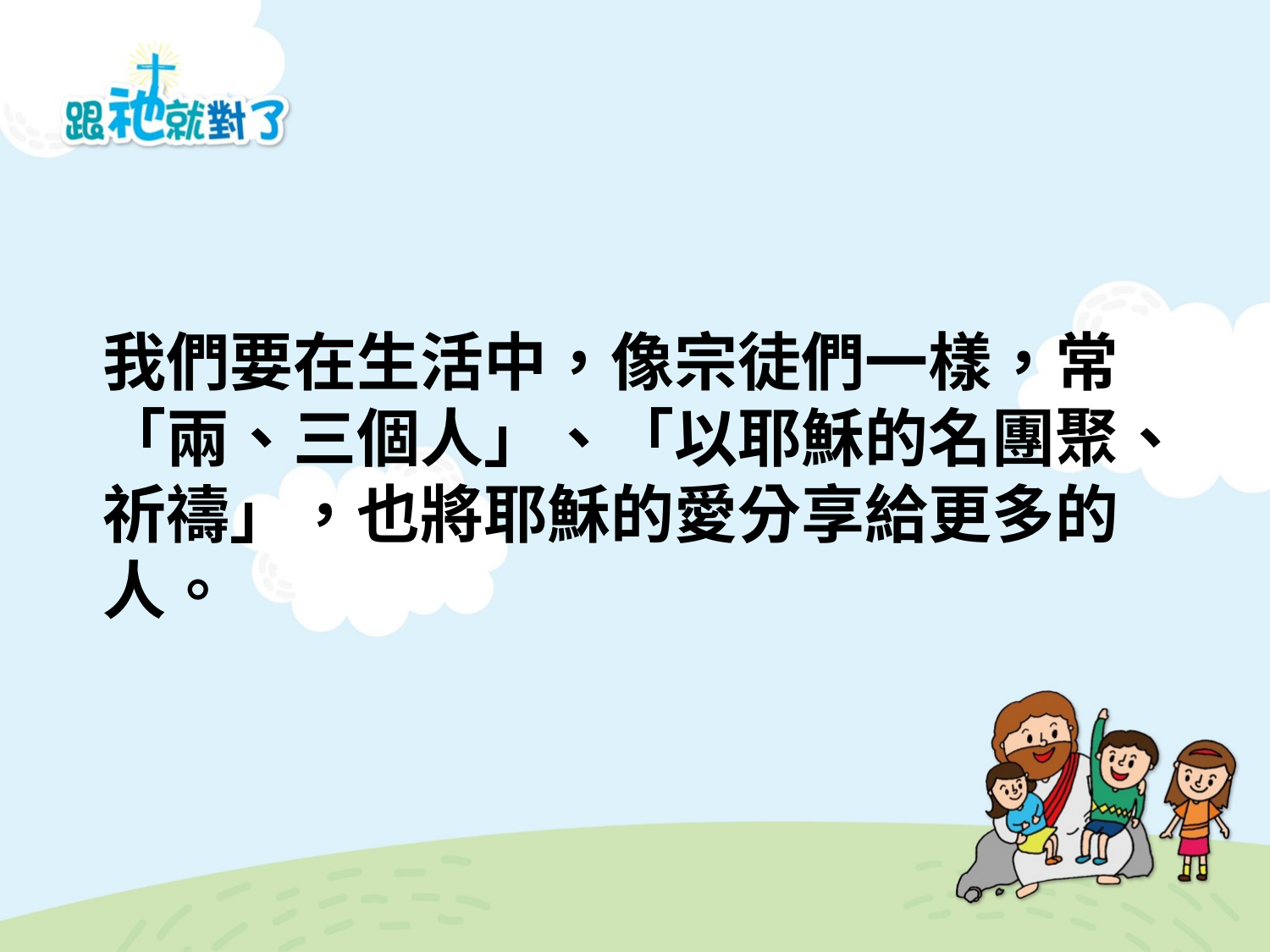

我們要在生活中，像宗徒們一樣，常「兩、三個人」、「以耶穌的名團聚、祈禱」，也將耶穌的愛分享給更多的人。